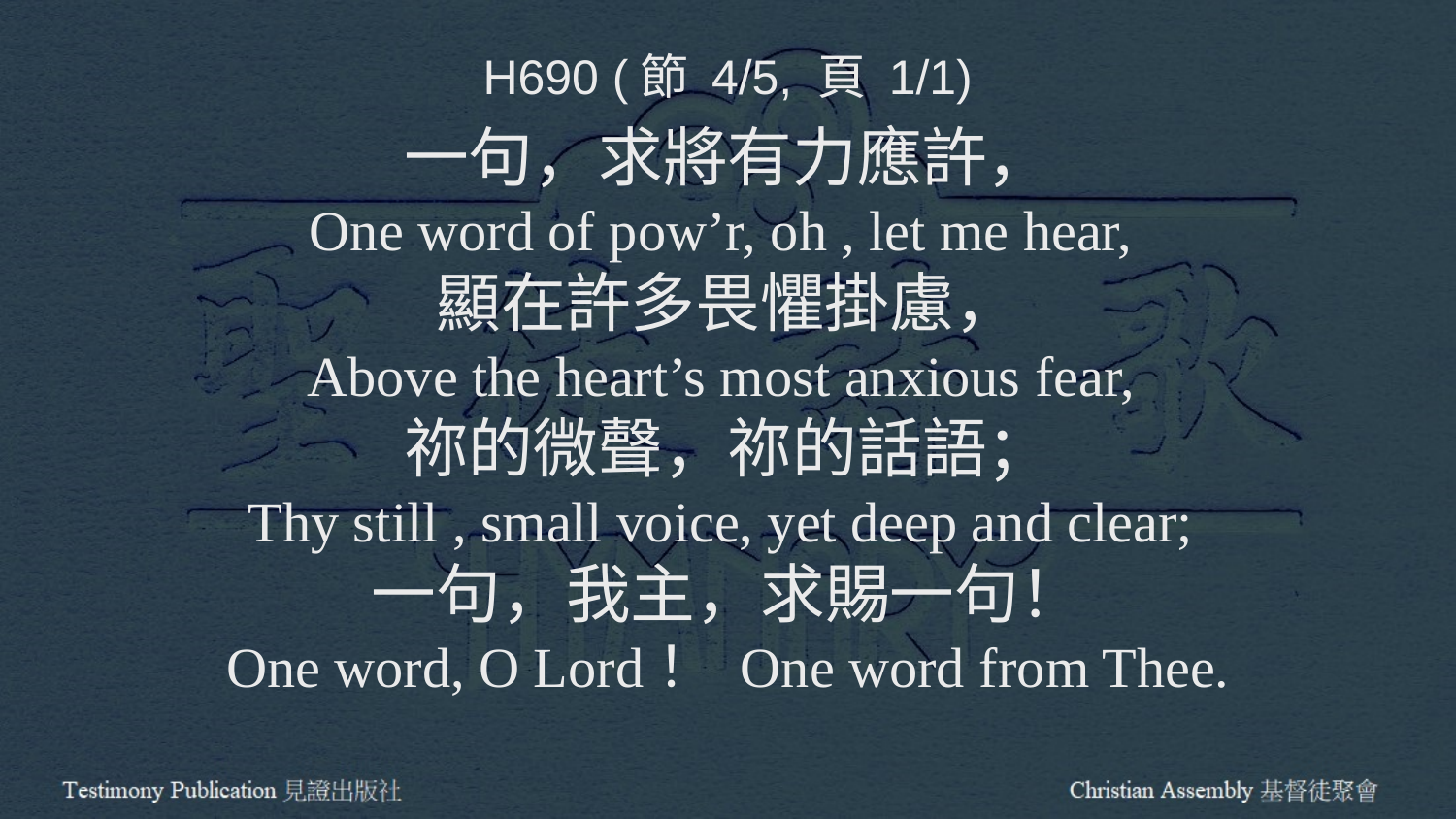

H690 (節 4/5, 頁 1/1)
一句，求將有力應許，
One word of pow’r, oh , let me hear,
顯在許多畏懼掛慮，
Above the heart’s most anxious fear,
祢的微聲，祢的話語；
Thy still , small voice, yet deep and clear;
一句，我主，求賜一句！
One word, O Lord！ One word from Thee.